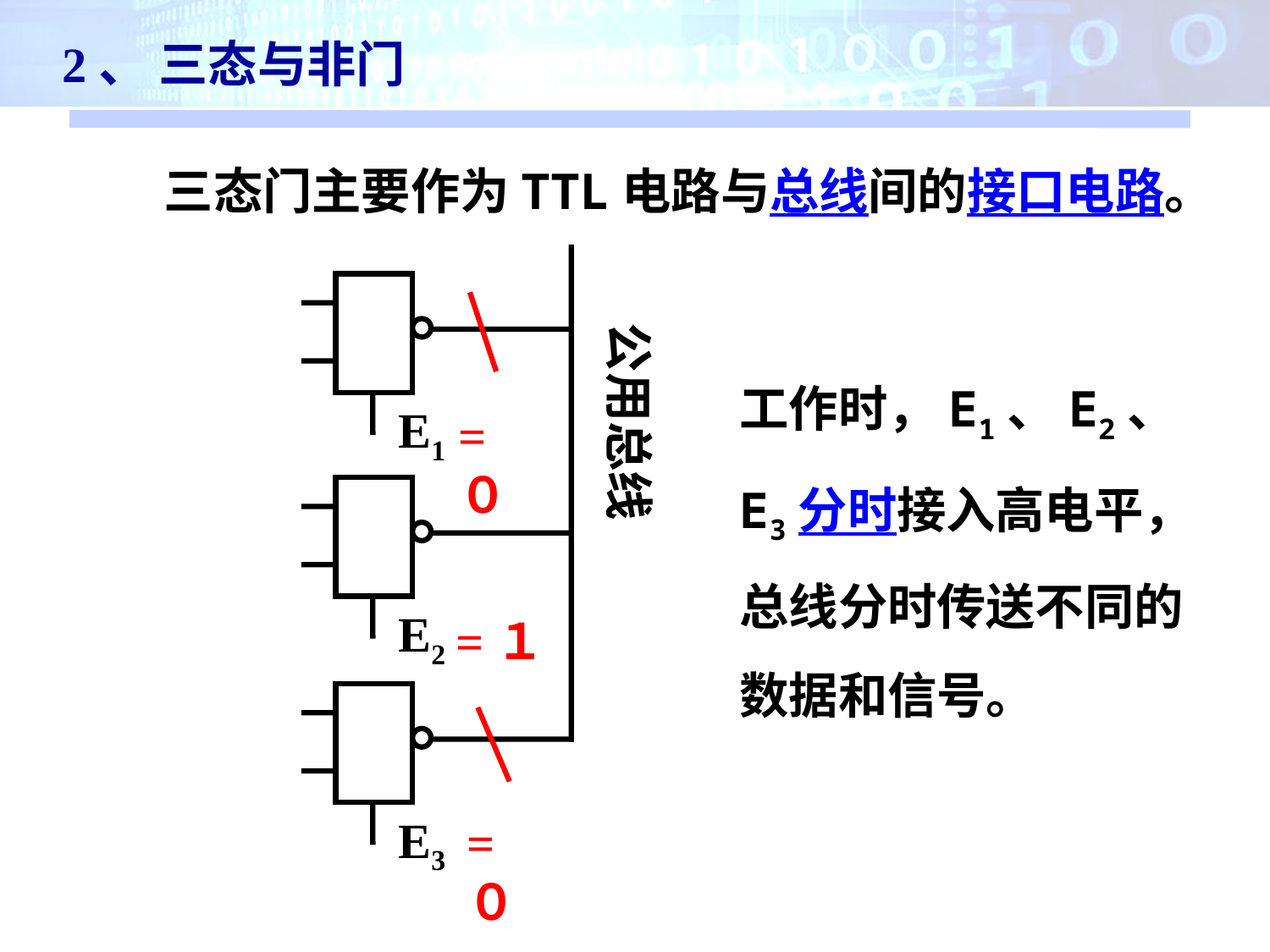

2、 三态与非门
三态门主要作为TTL电路与总线间的接口电路。

E1

E2

E3
公用总线

工作时，E1、E2、E3分时接入高电平，总线分时传送不同的数据和信号。
=０
=１
=０